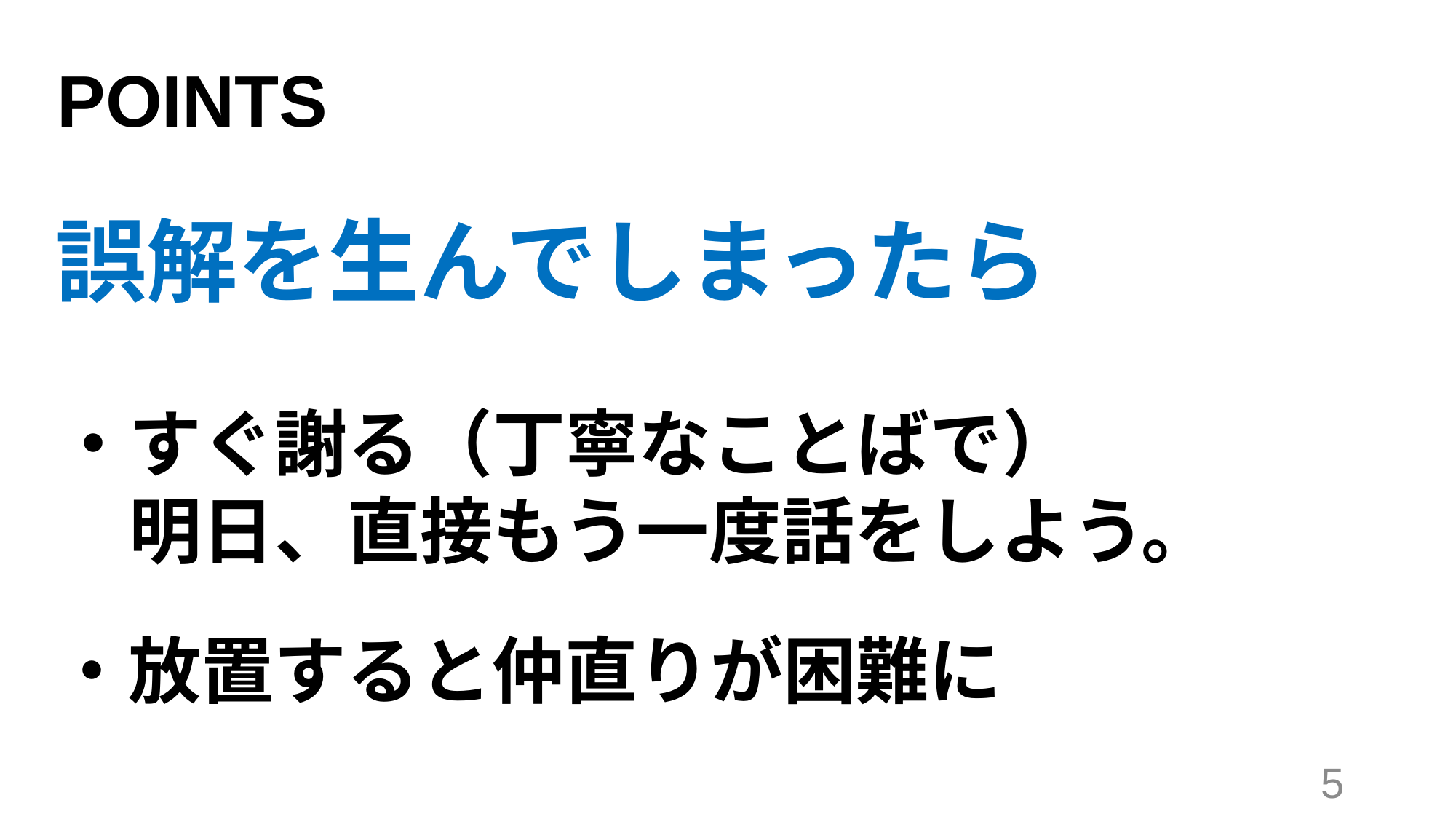

# POINTS
誤解を生んでしまったら
・すぐ謝る（丁寧なことばで）
　明日、直接もう一度話をしよう。
・放置すると仲直りが困難に
5